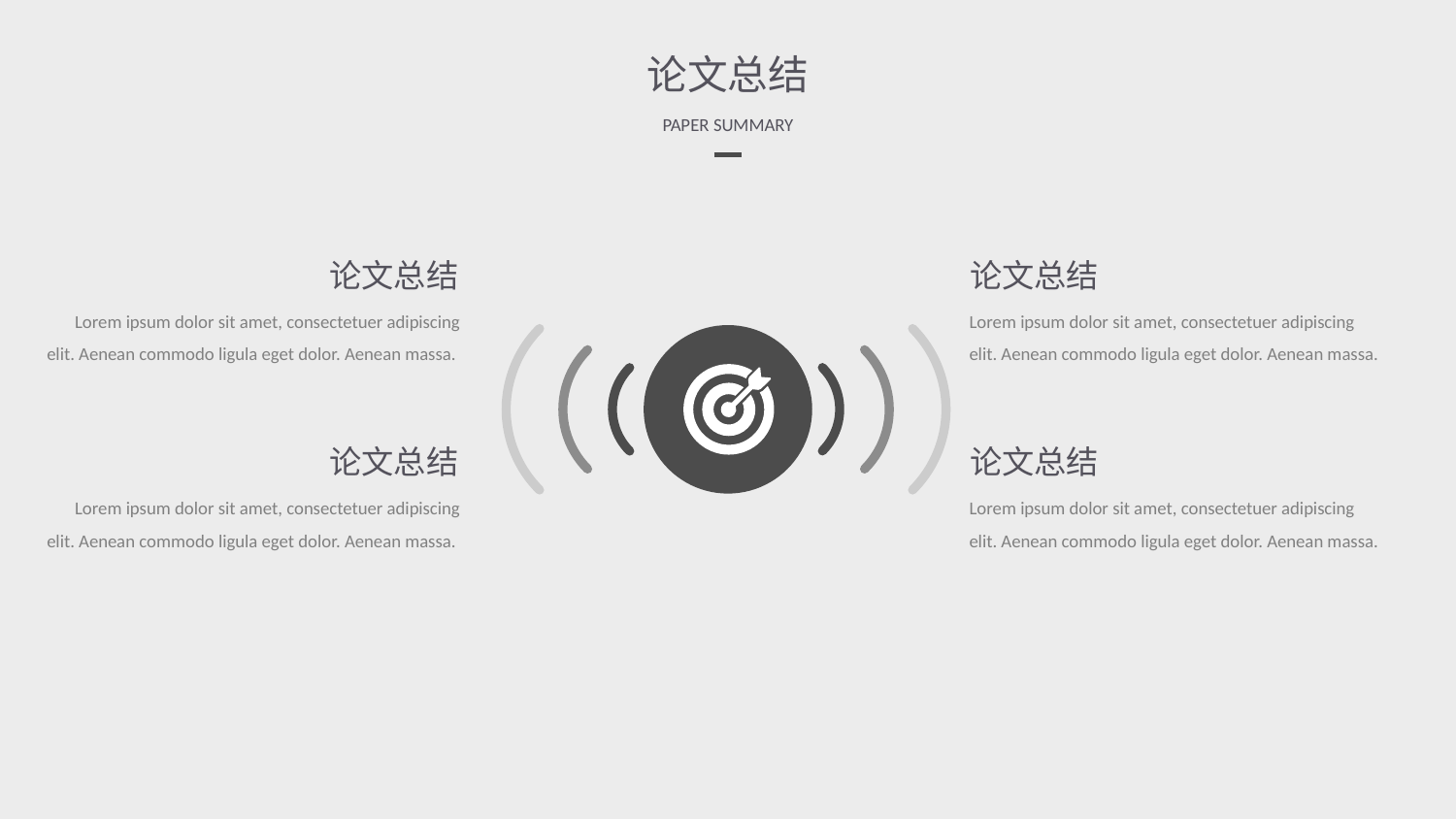

论文总结
PAPER SUMMARY
论文总结
论文总结
Lorem ipsum dolor sit amet, consectetuer adipiscing elit. Aenean commodo ligula eget dolor. Aenean massa.
Lorem ipsum dolor sit amet, consectetuer adipiscing elit. Aenean commodo ligula eget dolor. Aenean massa.

论文总结
论文总结
Lorem ipsum dolor sit amet, consectetuer adipiscing elit. Aenean commodo ligula eget dolor. Aenean massa.
Lorem ipsum dolor sit amet, consectetuer adipiscing elit. Aenean commodo ligula eget dolor. Aenean massa.